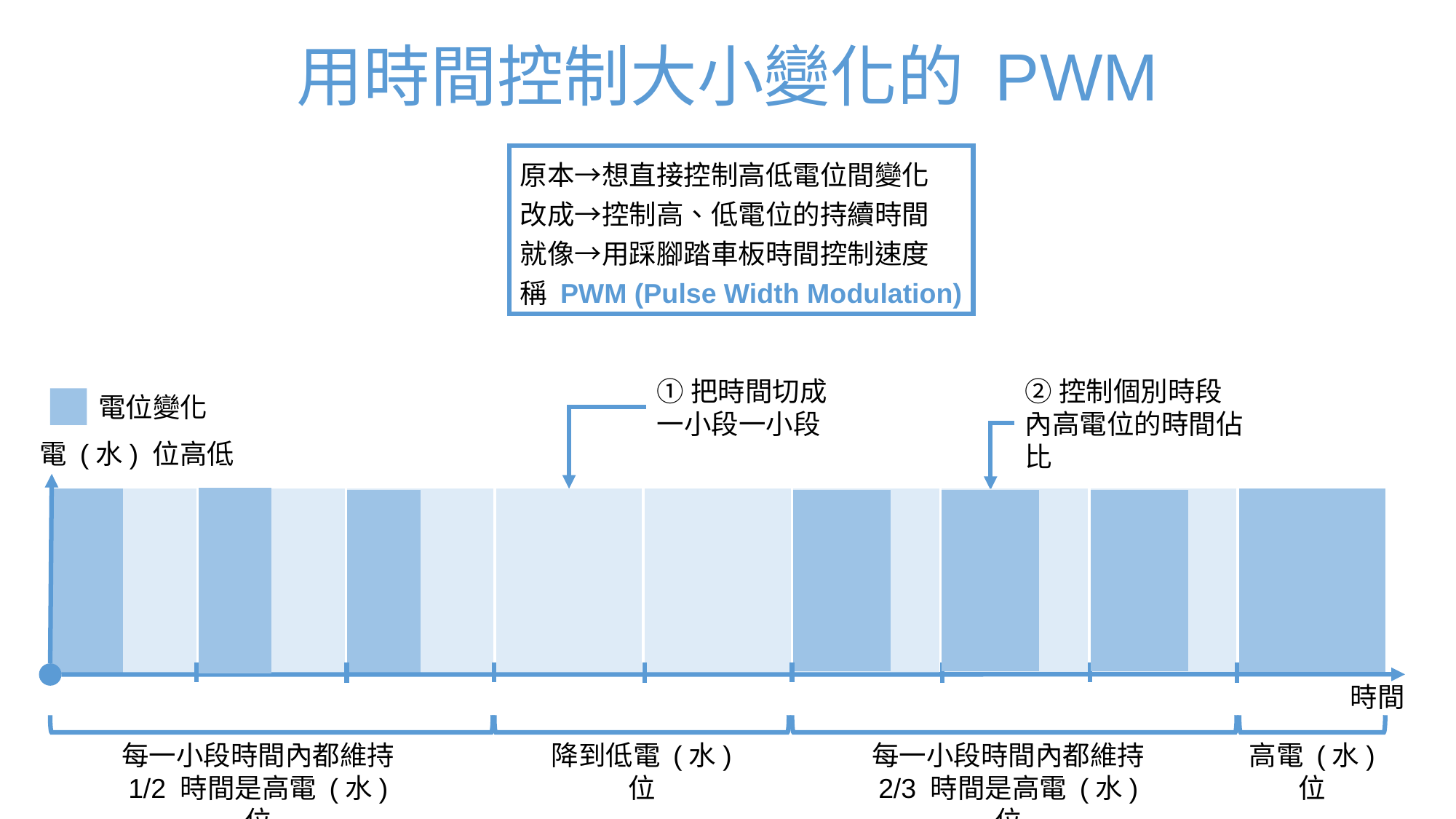

# 用時間控制大小變化的 PWM
原本→想直接控制高低電位間變化
改成→控制高、低電位的持續時間
就像→用踩腳踏車板時間控制速度
稱 PWM (Pulse Width Modulation)
①把時間切成一小段一小段
②控制個別時段內高電位的時間佔比
電位變化

電 (水) 位高低

時間
降到低電 (水) 位
高電 (水) 位
每一小段時間內都維持
1/2 時間是高電 (水) 位
每一小段時間內都維持
2/3 時間是高電 (水) 位